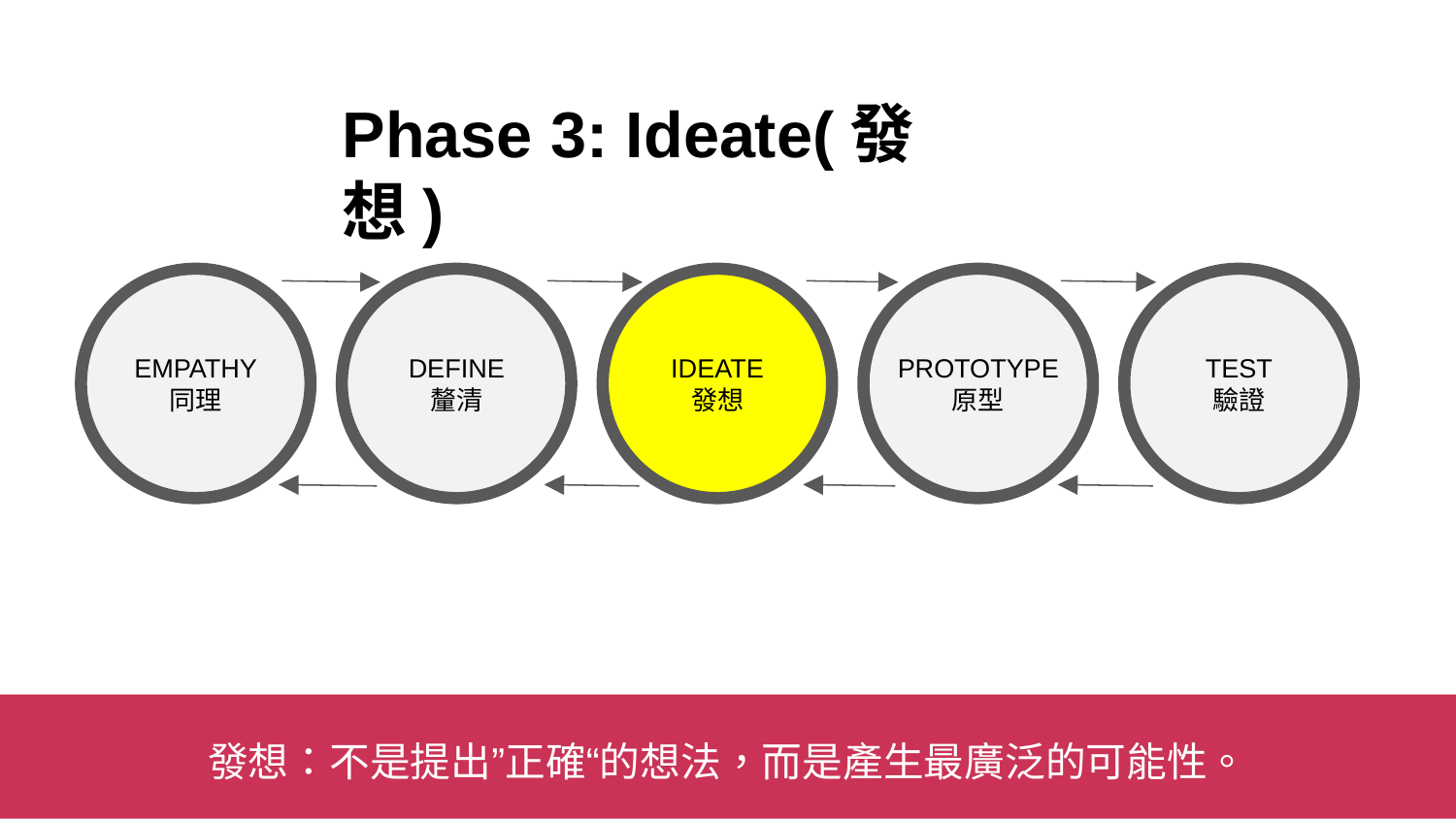

Phase 3: Ideate(發想)
EMPATHY
同理
DEFINE
釐清
IDEATE
發想

TEST
驗證
PROTOTYPE
原型
發想：不是提出”正確“的想法，而是產生最廣泛的可能性。